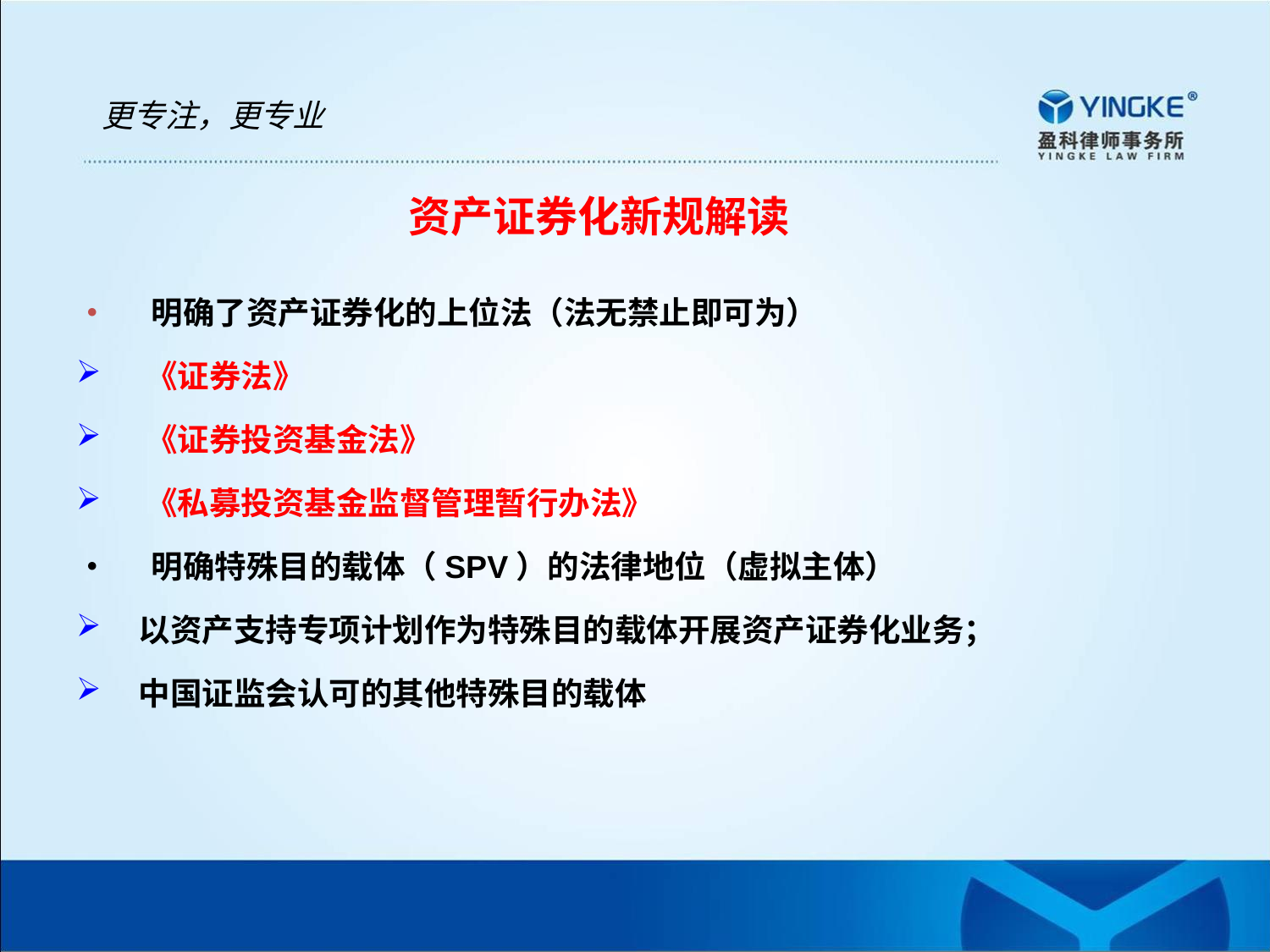

更专注，更专业
          资产证券化新规解读
•     明确了资产证券化的上位法（法无禁止即可为）
  《证券法》
  《证券投资基金法》
  《私募投资基金监督管理暂行办法》
•     明确特殊目的载体（SPV）的法律地位（虚拟主体）
 以资产支持专项计划作为特殊目的载体开展资产证券化业务；
 中国证监会认可的其他特殊目的载体